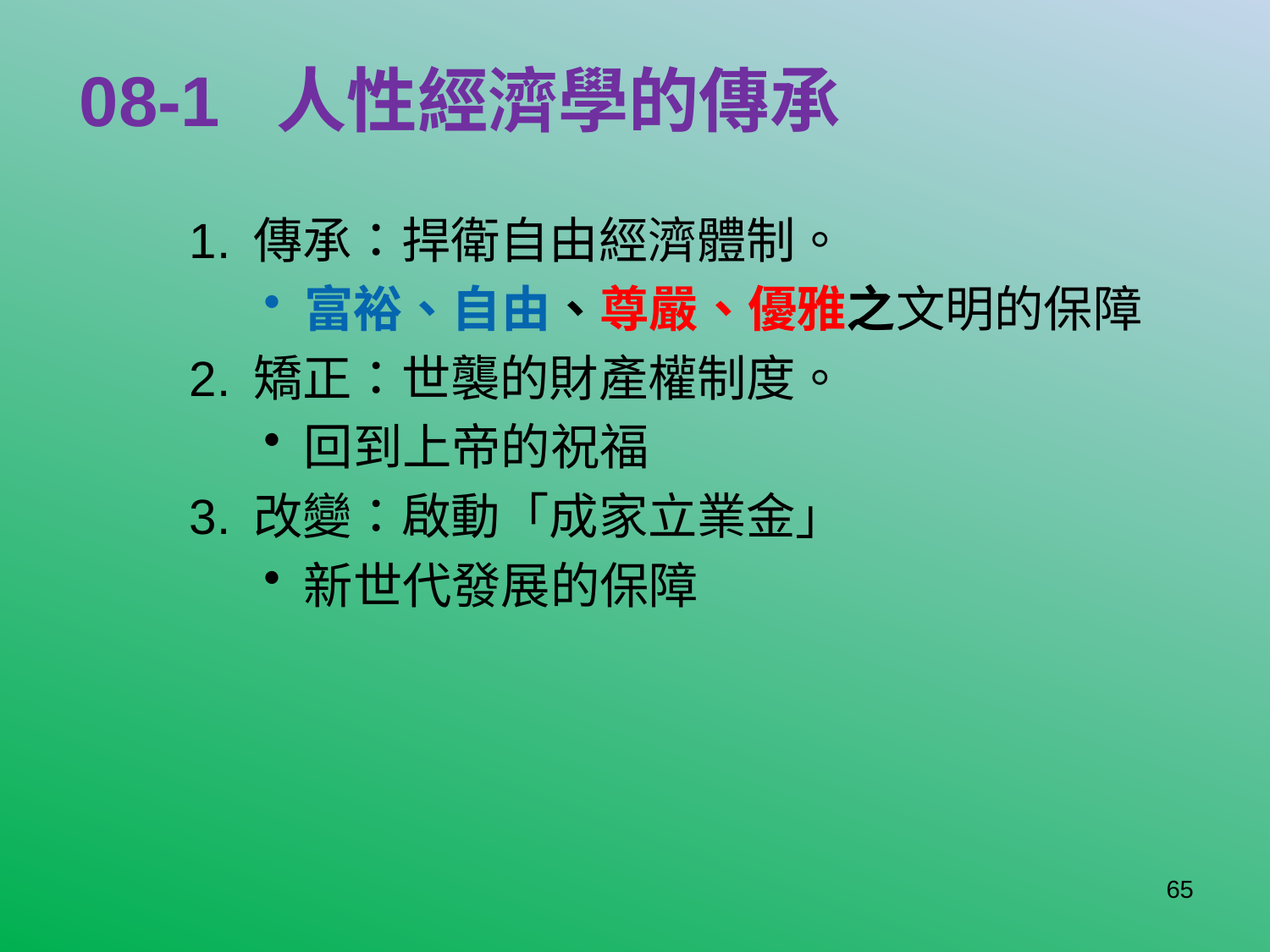

# 08-1  人性經濟學的傳承
 傳承：捍衛自由經濟體制。
 富裕、自由、尊嚴、優雅之文明的保障
 矯正：世襲的財產權制度。
 回到上帝的祝福
 改變：啟動「成家立業金」
 新世代發展的保障
65